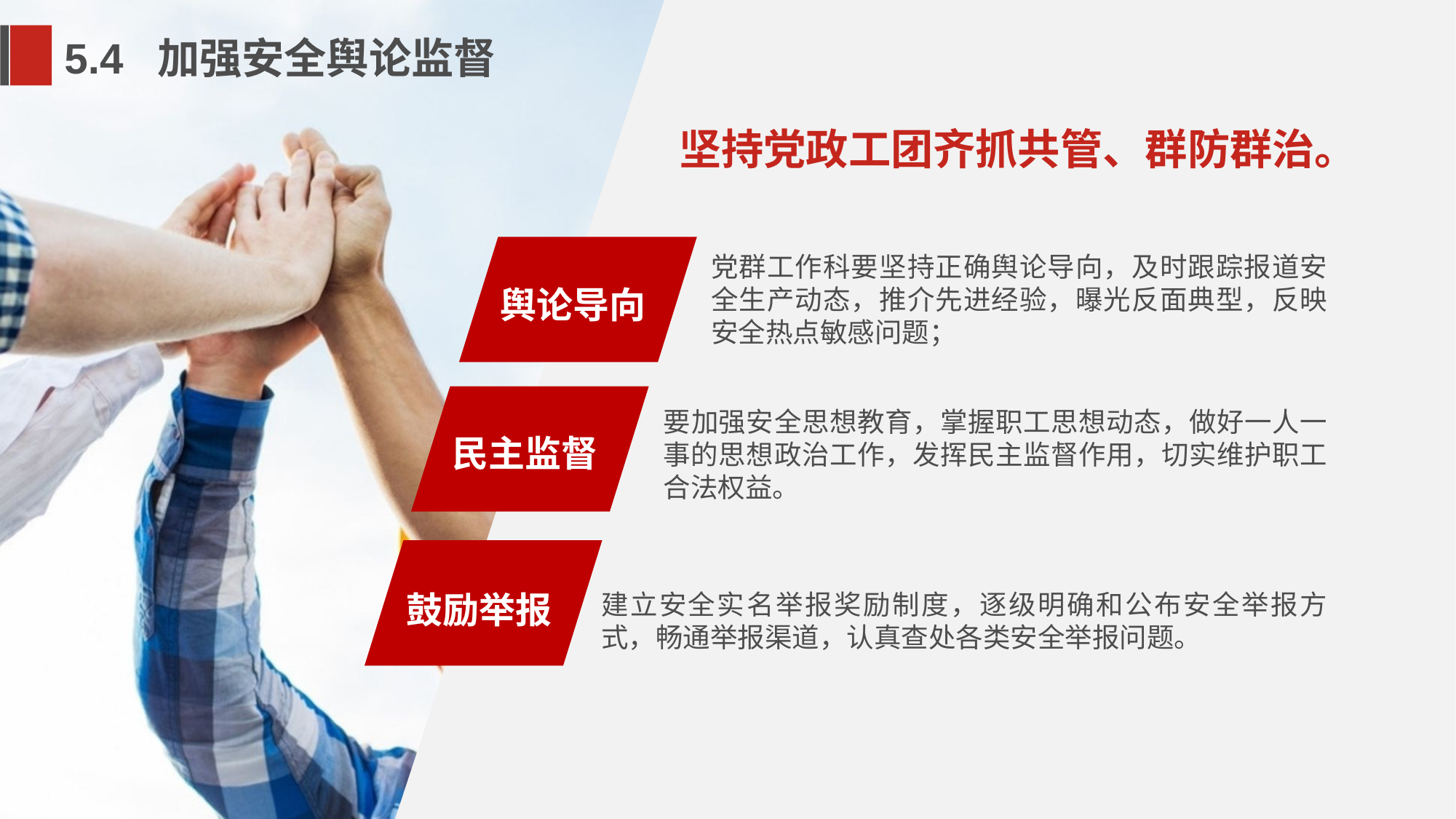

5.4  加强安全舆论监督
坚持党政工团齐抓共管、群防群治。

党群工作科要坚持正确舆论导向，及时跟踪报道安全生产动态，推介先进经验，曝光反面典型，反映安全热点敏感问题；
舆论导向

要加强安全思想教育，掌握职工思想动态，做好一人一事的思想政治工作，发挥民主监督作用，切实维护职工合法权益。
民主监督

鼓励举报
建立安全实名举报奖励制度，逐级明确和公布安全举报方式，畅通举报渠道，认真查处各类安全举报问题。